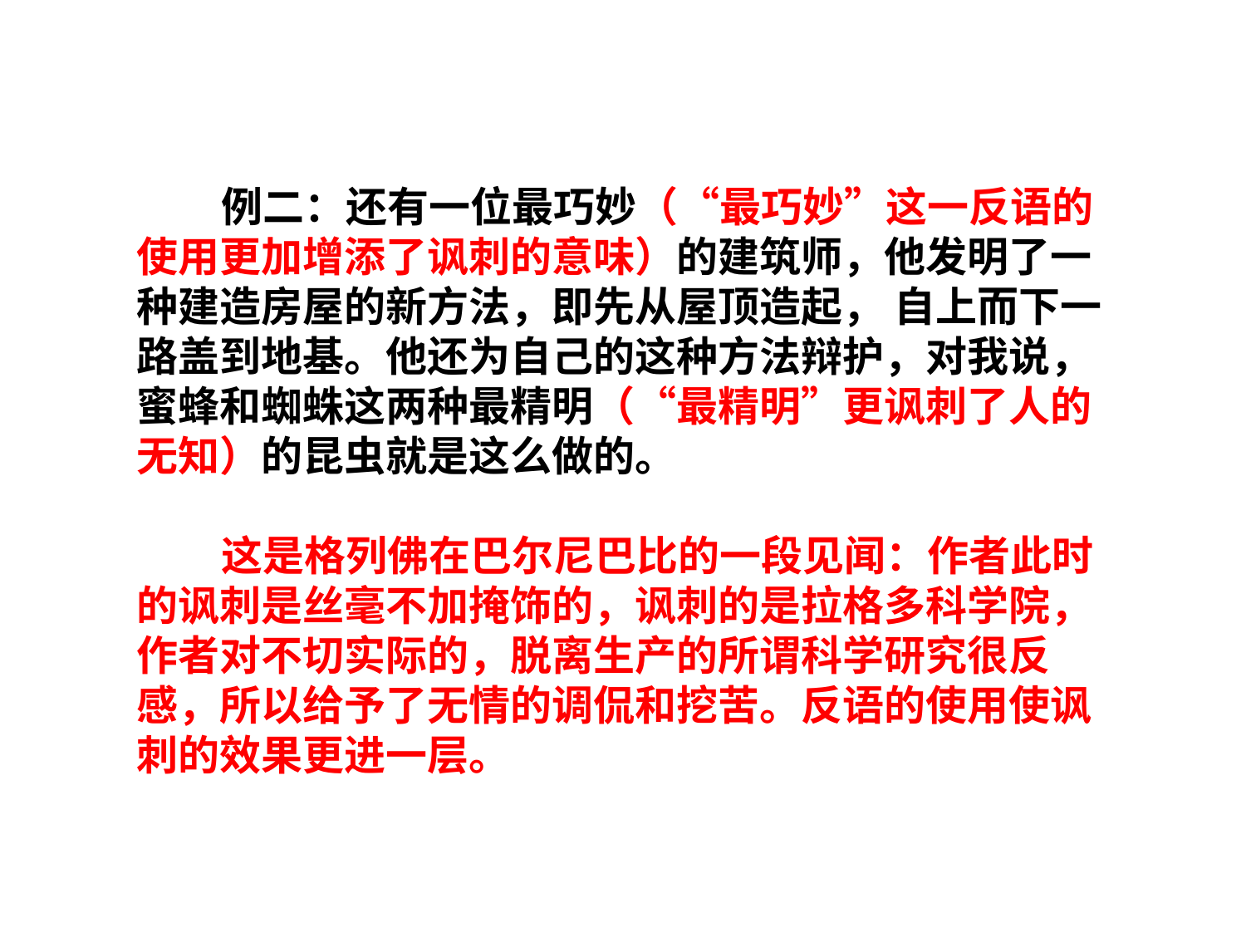

例二：还有一位最巧妙（“最巧妙”这一反语的使用更加增添了讽刺的意味）的建筑师，他发明了一种建造房屋的新方法，即先从屋顶造起， 自上而下一路盖到地基。他还为自己的这种方法辩护，对我说，蜜蜂和蜘蛛这两种最精明（“最精明”更讽刺了人的无知）的昆虫就是这么做的。

        这是格列佛在巴尔尼巴比的一段见闻：作者此时的讽刺是丝毫不加掩饰的，讽刺的是拉格多科学院，作者对不切实际的，脱离生产的所谓科学研究很反感，所以给予了无情的调侃和挖苦。反语的使用使讽刺的效果更进一层。